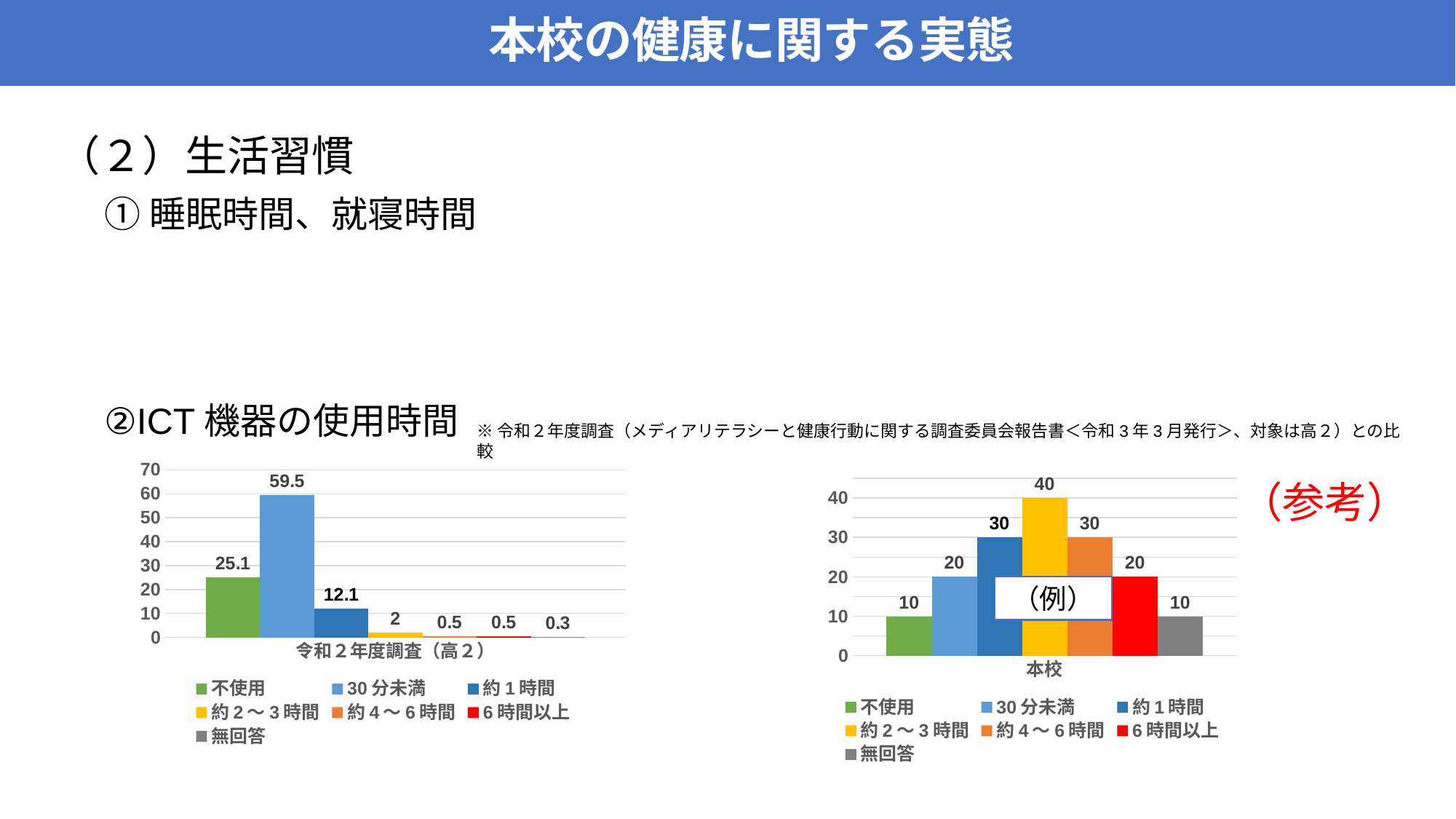

本校の健康に関する実態
（２）生活習慣
①睡眠時間、就寝時間
②ICT機器の使用時間
※令和２年度調査（メディアリテラシーと健康行動に関する調査委員会報告書＜令和3年3月発行＞、対象は高２）との比較

### Chart

| Category | 不使用 | 30分未満 | 約1時間 | 約2～3時間 | 約4～6時間 | 6時間以上 | 無回答 |
|---|---|---|---|---|---|---|---|
| 令和２年度調査（高２） | 25.1 | 59.5 | 12.1 | 2.0 | 0.5 | 0.5 | 0.3 |
（参考）

### Chart

| Category | 不使用 | 30分未満 | 約1時間 | 約2～3時間 | 約4～6時間 | 6時間以上 | 無回答 |
|---|---|---|---|---|---|---|---|
| 本校 | 10.0 | 20.0 | 30.0 | 40.0 | 30.0 | 20.0 | 10.0 |
（例）